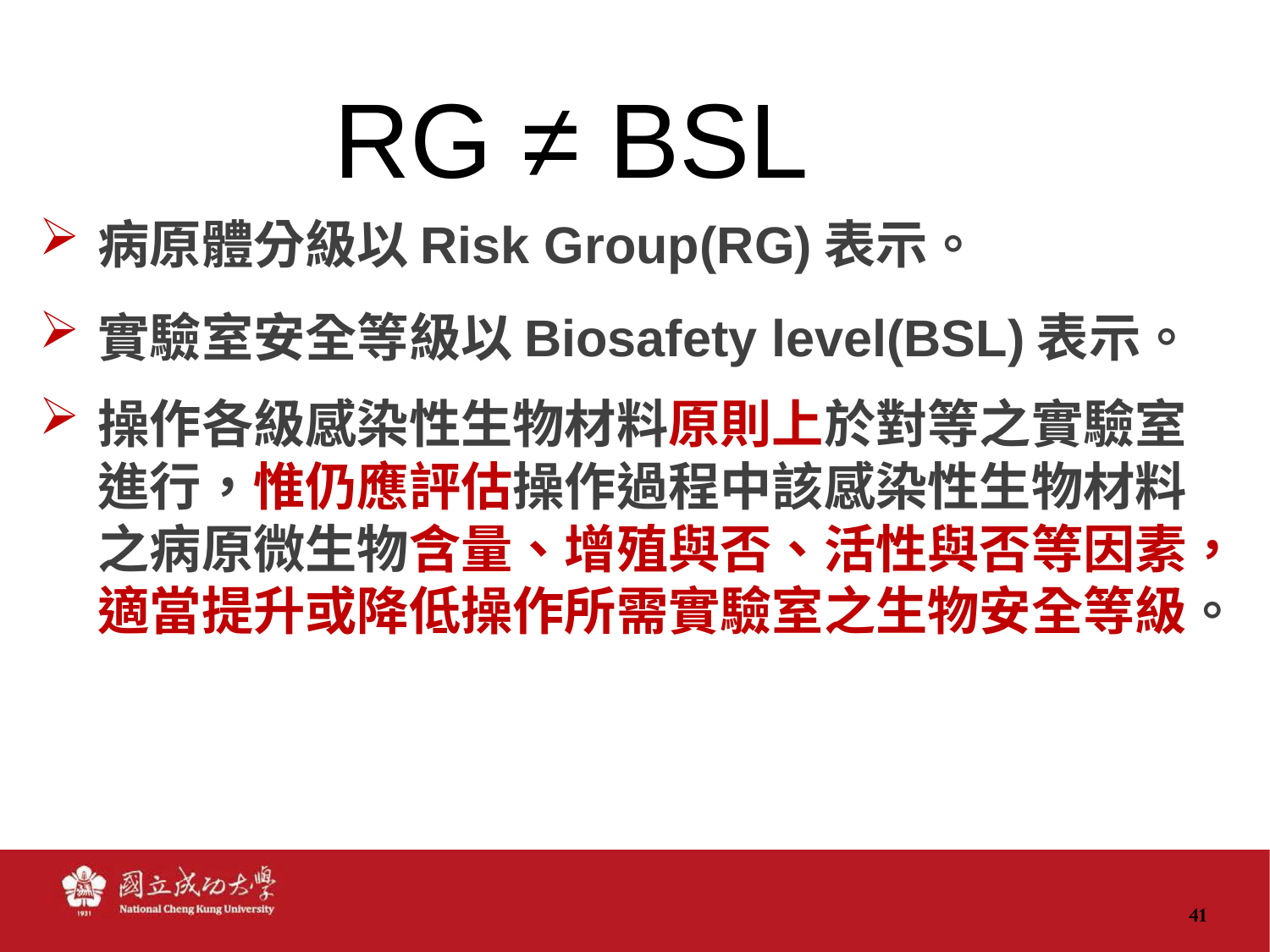

RG ≠ BSL
病原體分級以Risk Group(RG)表示。
實驗室安全等級以Biosafety level(BSL)表示。
操作各級感染性生物材料原則上於對等之實驗室進行，惟仍應評估操作過程中該感染性生物材料之病原微生物含量、增殖與否、活性與否等因素，適當提升或降低操作所需實驗室之生物安全等級。

41